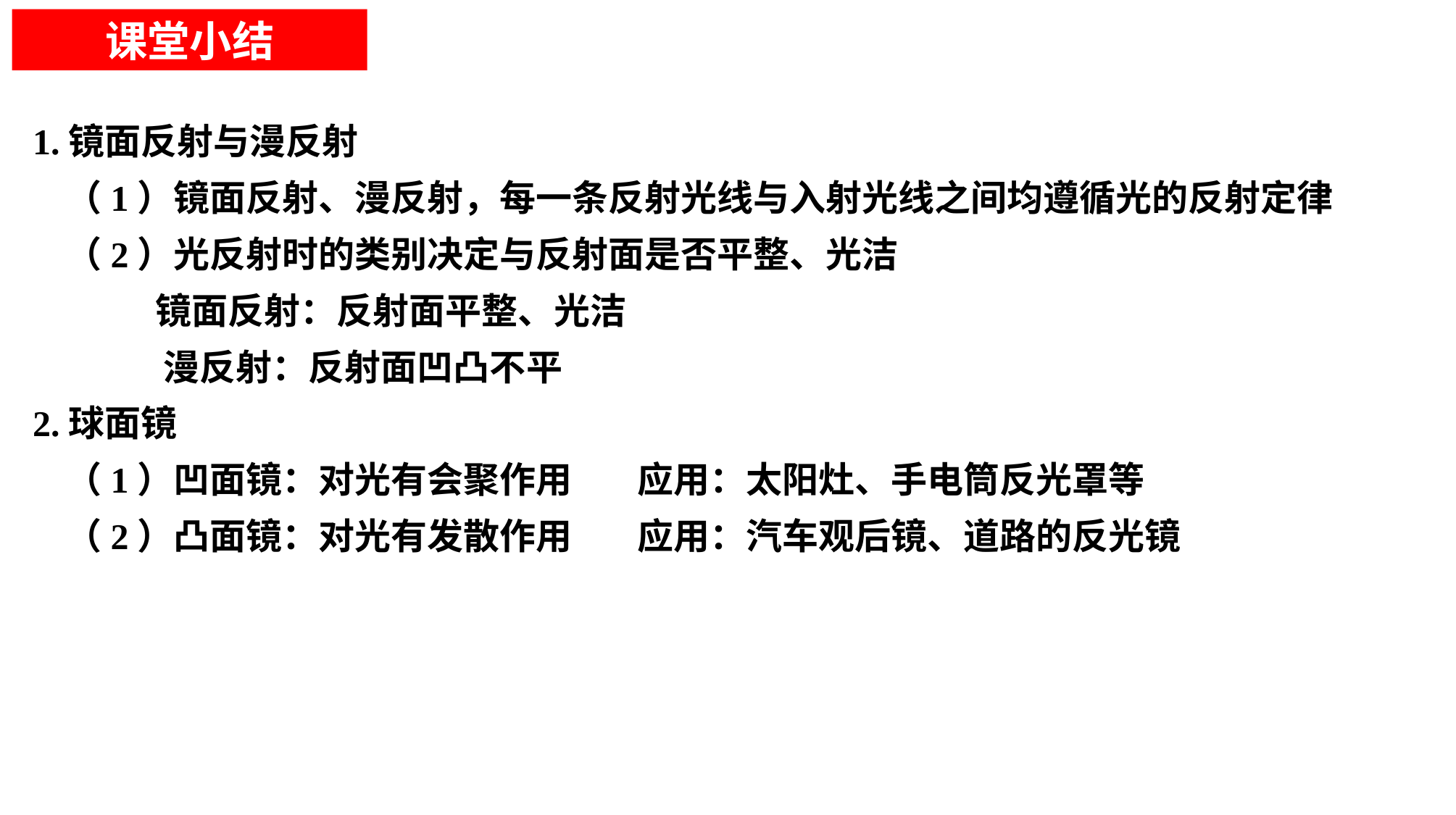

课堂小结
1.镜面反射与漫反射
   （1）镜面反射、漫反射，每一条反射光线与入射光线之间均遵循光的反射定律
   （2）光反射时的类别决定与反射面是否平整、光洁
              镜面反射：反射面平整、光洁
               漫反射：反射面凹凸不平
2.球面镜
   （1）凹面镜：对光有会聚作用        应用：太阳灶、手电筒反光罩等
   （2）凸面镜：对光有发散作用        应用：汽车观后镜、道路的反光镜